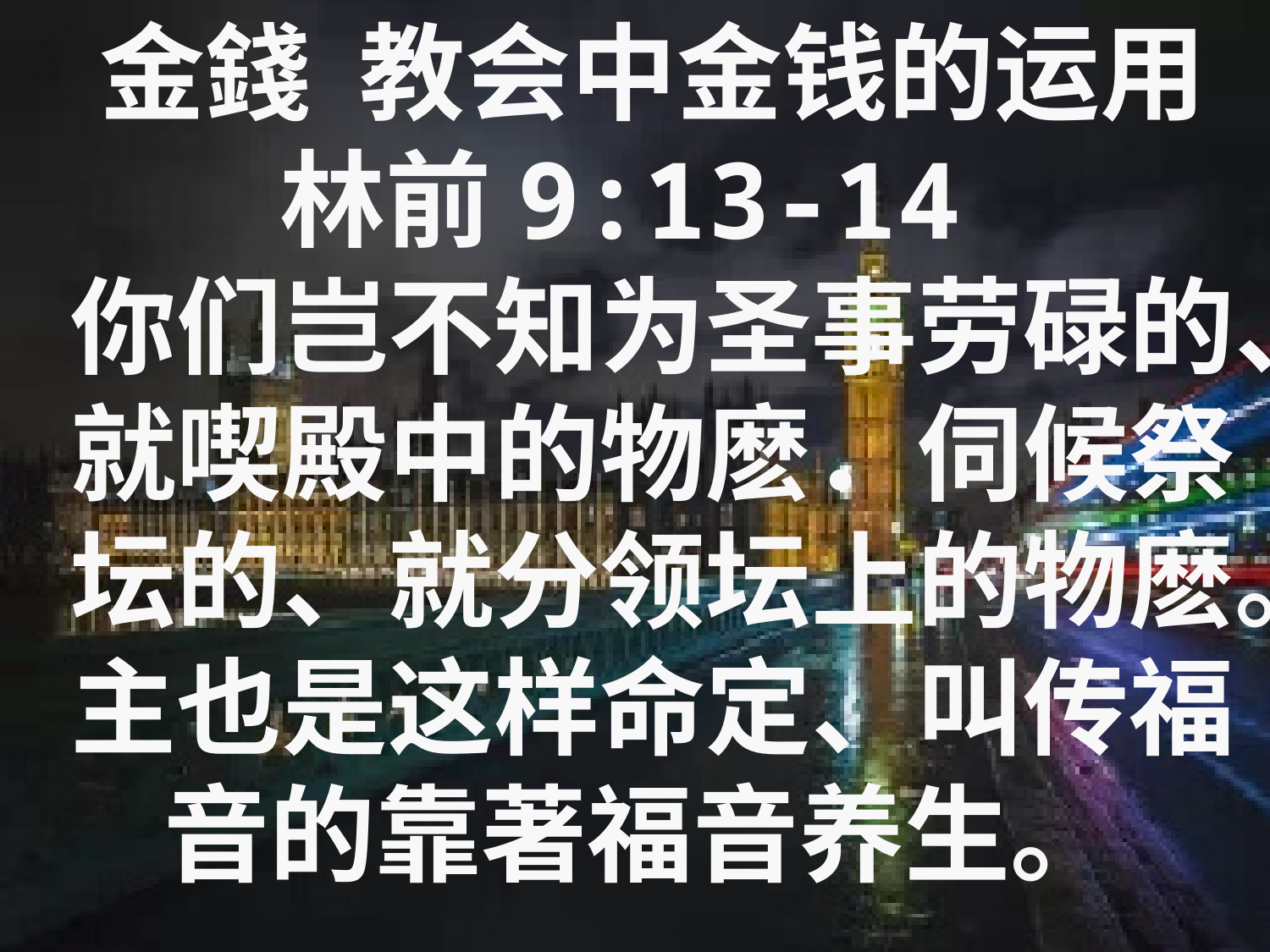

金錢  教会中金钱的运用
林前9:13-14
你们岂不知为圣事劳碌的、就喫殿中的物麽．伺候祭坛的、就分领坛上的物麽。主也是这样命定、叫传福音的靠著福音养生。